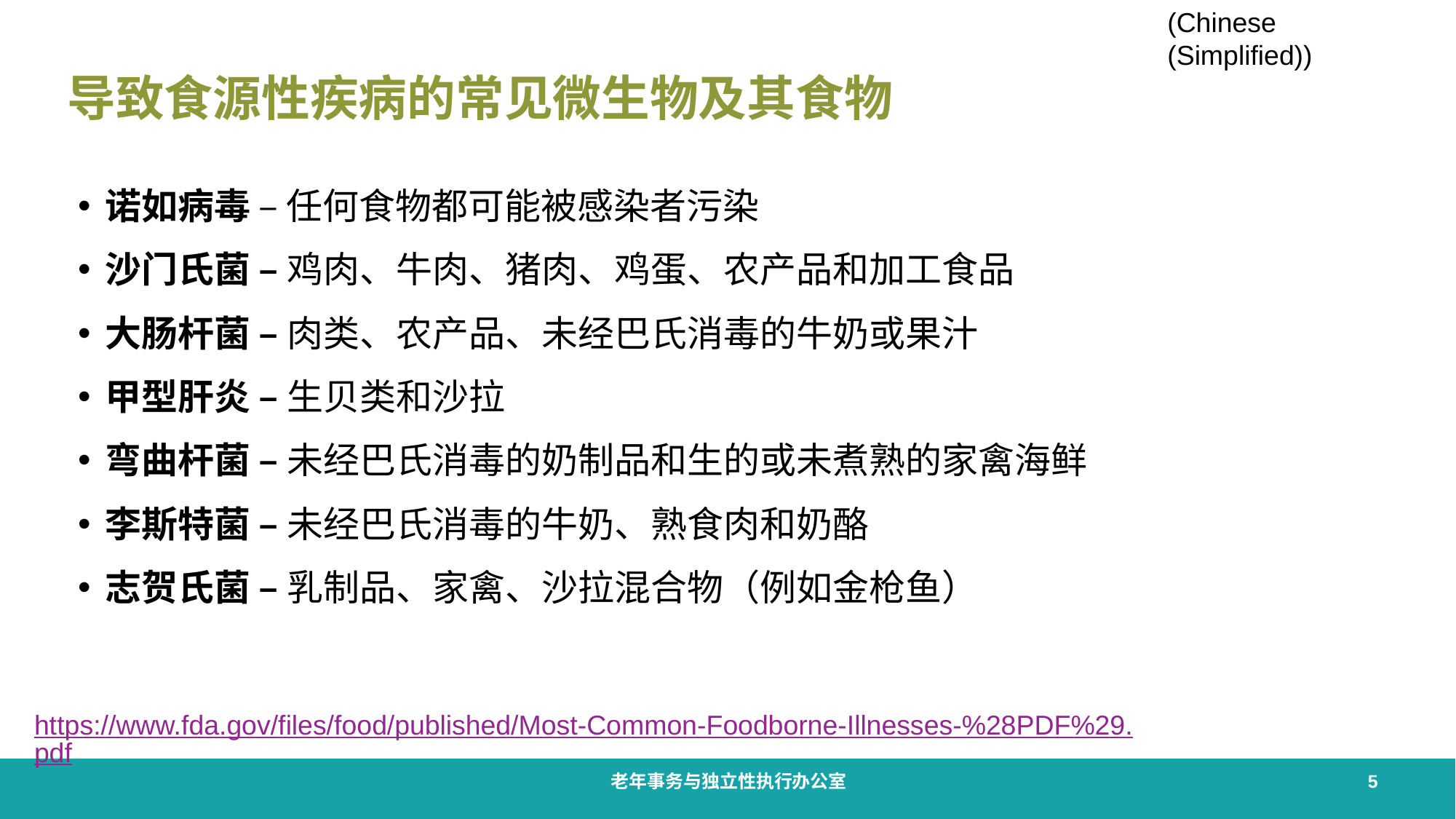

# 导致食源性疾病的常见微生物及其食物
诺如病毒 – 任何食物都可能被感染者污染
沙门氏菌 – 鸡肉、牛肉、猪肉、鸡蛋、农产品和加工食品
大肠杆菌 – 肉类、农产品、未经巴氏消毒的牛奶或果汁
甲型肝炎 – 生贝类和沙拉
弯曲杆菌 – 未经巴氏消毒的奶制品和生的或未煮熟的家禽海鲜
李斯特菌 – 未经巴氏消毒的牛奶、熟食肉和奶酪
志贺氏菌 – 乳制品、家禽、沙拉混合物（例如金枪鱼）
https://www.fda.gov/files/food/published/Most-Common-Foodborne-Illnesses-%28PDF%29.pdf